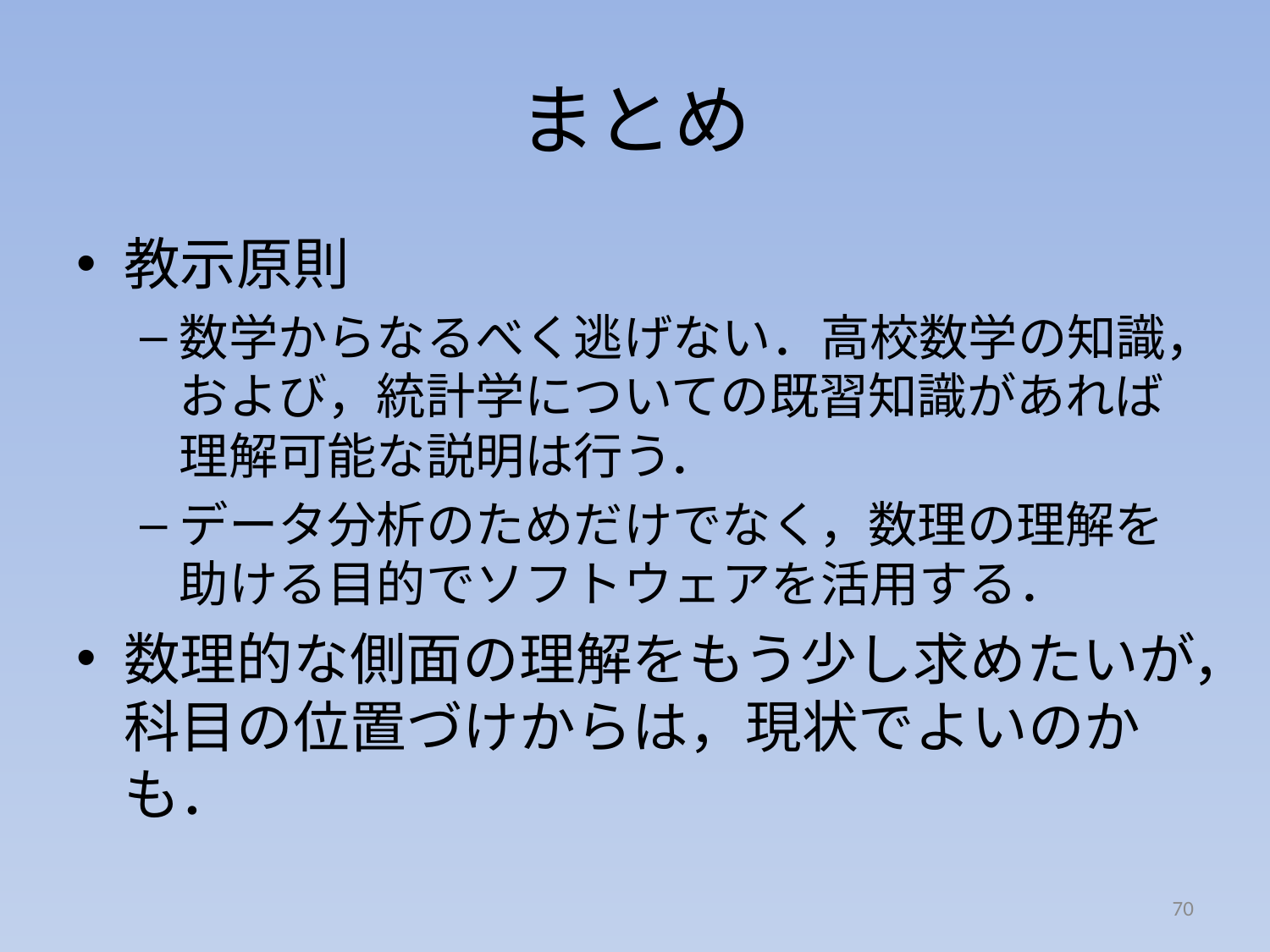

# まとめ
教示原則
数学からなるべく逃げない．高校数学の知識，および，統計学についての既習知識があれば理解可能な説明は行う．
データ分析のためだけでなく，数理の理解を助ける目的でソフトウェアを活用する．
数理的な側面の理解をもう少し求めたいが，科目の位置づけからは，現状でよいのかも．
70